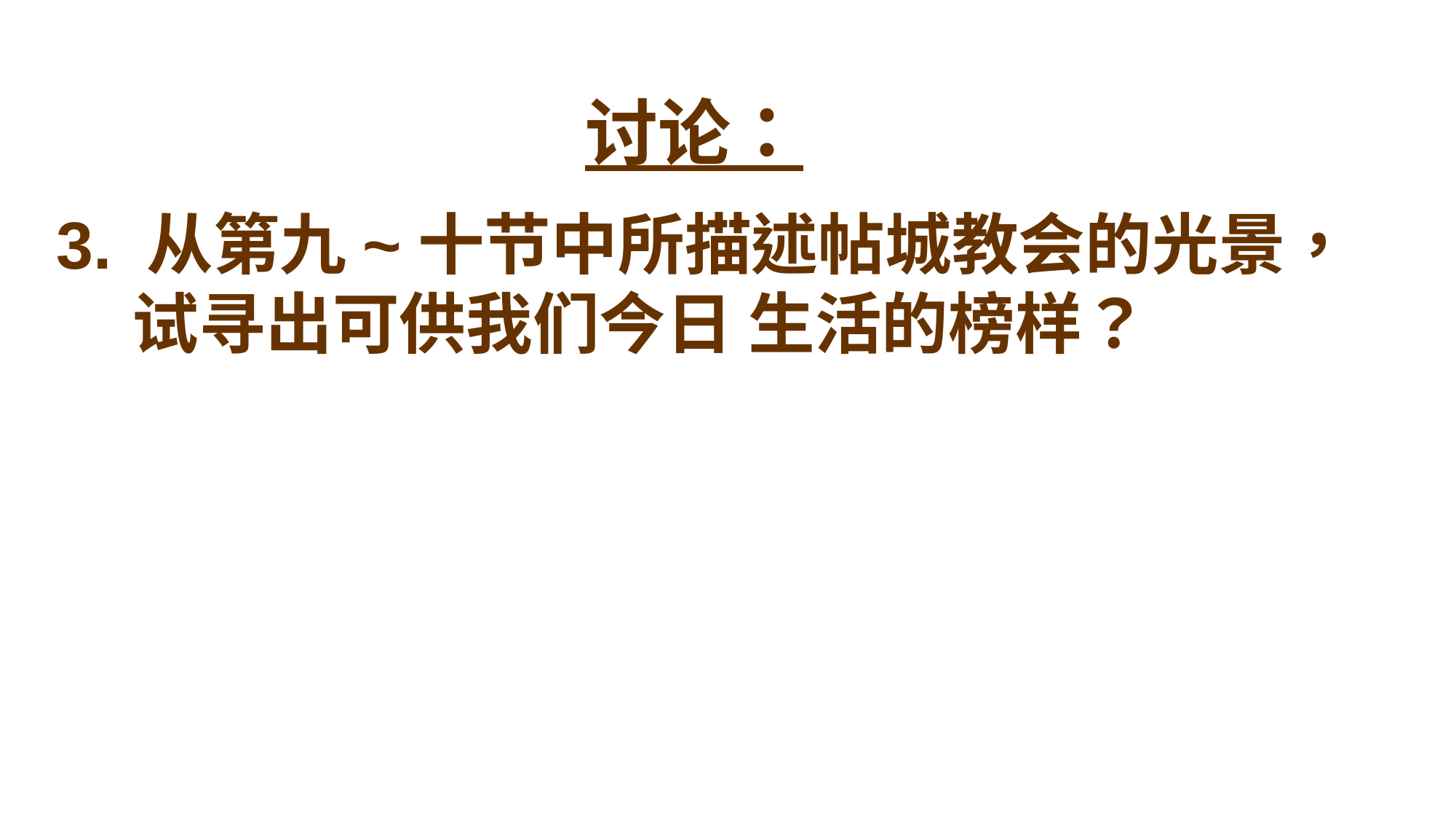

讨论：
3. 从第九~十节中所描述帖城教会的光景，试寻出可供我们今日 生活的榜样？